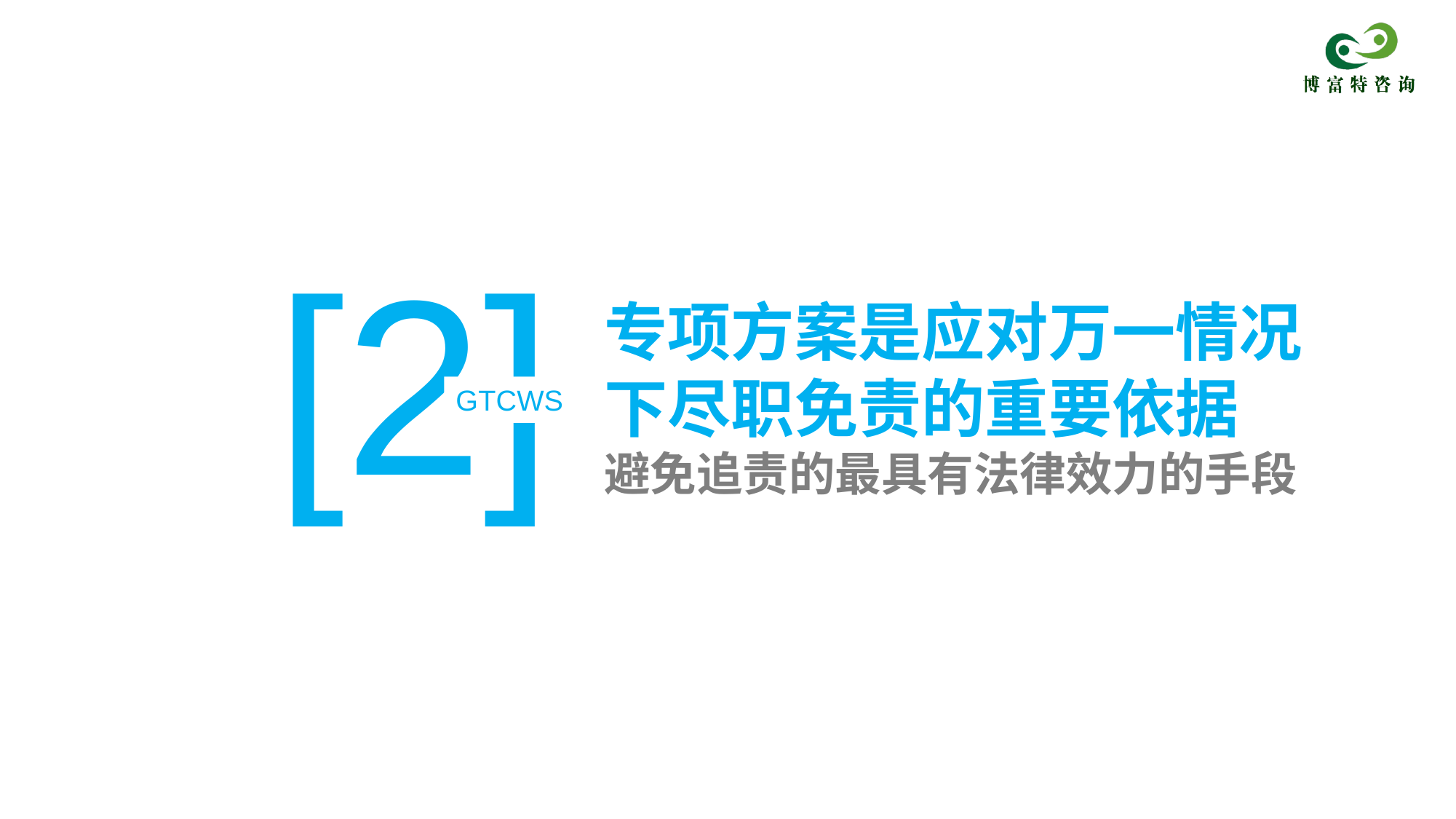

[2]
专项方案是应对万一情况
下尽职免责的重要依据
避免追责的最具有法律效力的手段
GTCWS